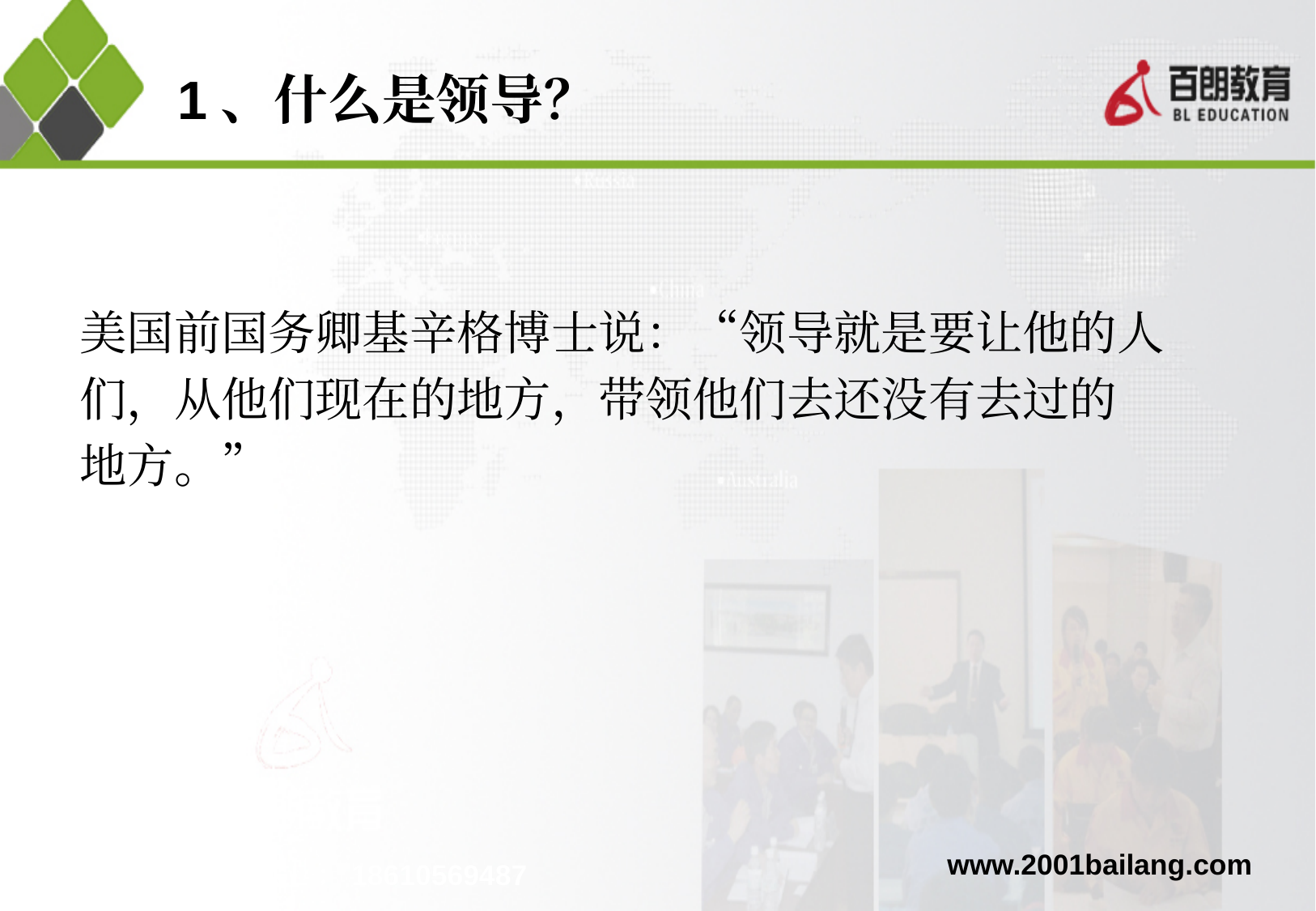

# 1、什么是领导？
美国前国务卿基辛格博士说：“领导就是要让他的人
们，从他们现在的地方，带领他们去还没有去过的
地方。”